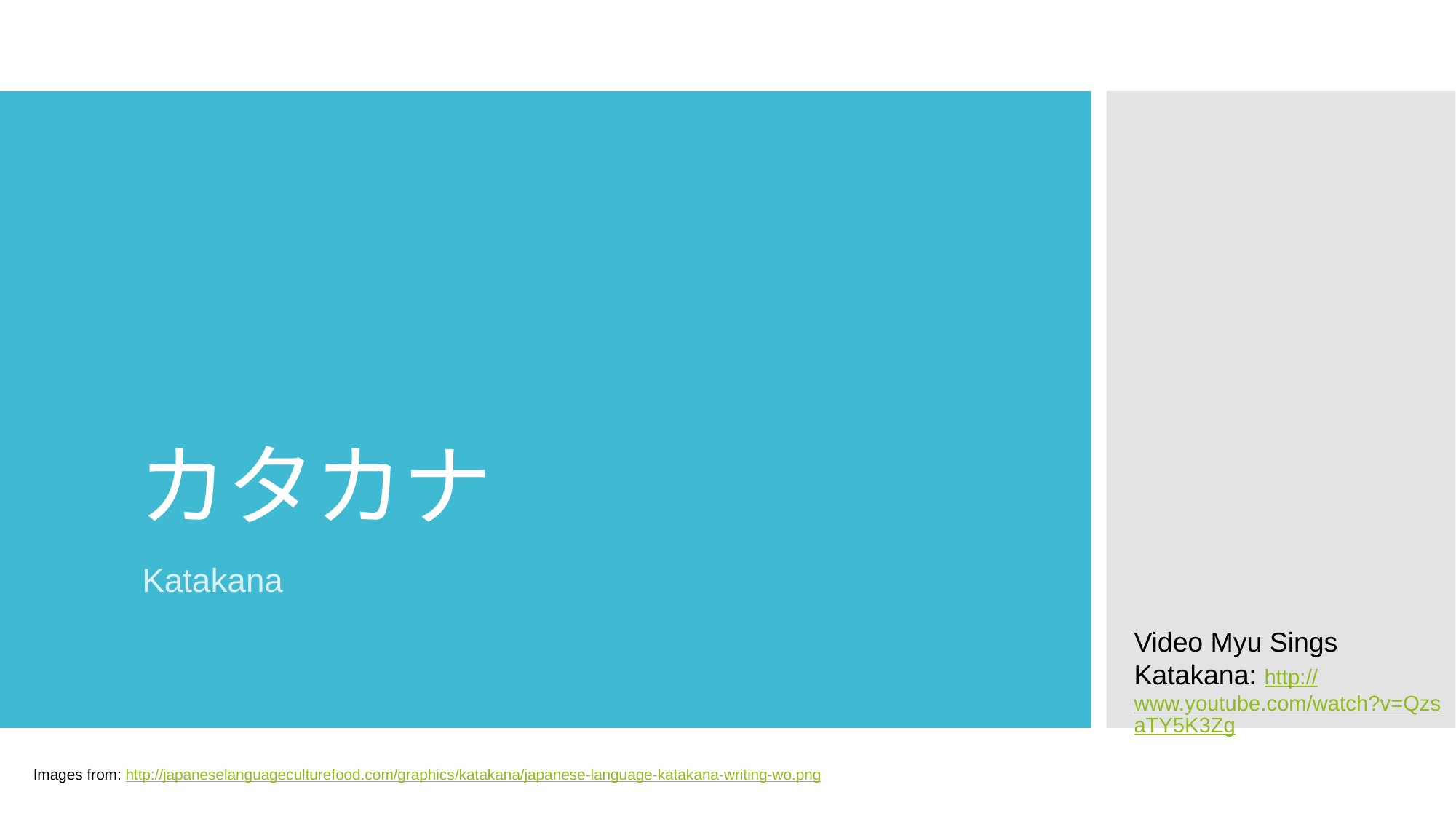

# カタカナ
Katakana
Video Myu Sings Katakana: http://www.youtube.com/watch?v=QzsaTY5K3Zg
Images from: http://japaneselanguageculturefood.com/graphics/katakana/japanese-language-katakana-writing-wo.png